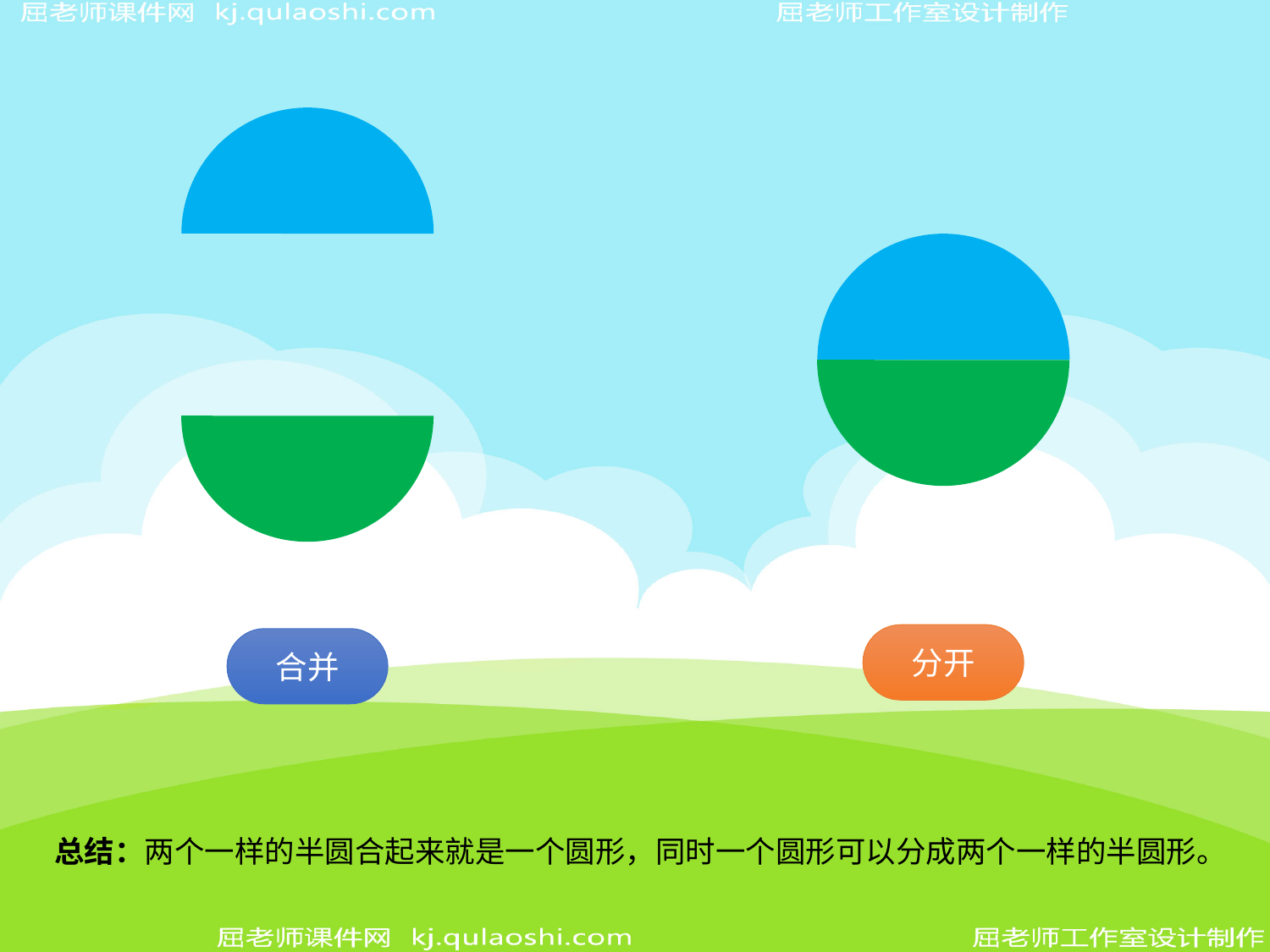

分开
合并
总结：两个一样的半圆合起来就是一个圆形，同时一个圆形可以分成两个一样的半圆形。